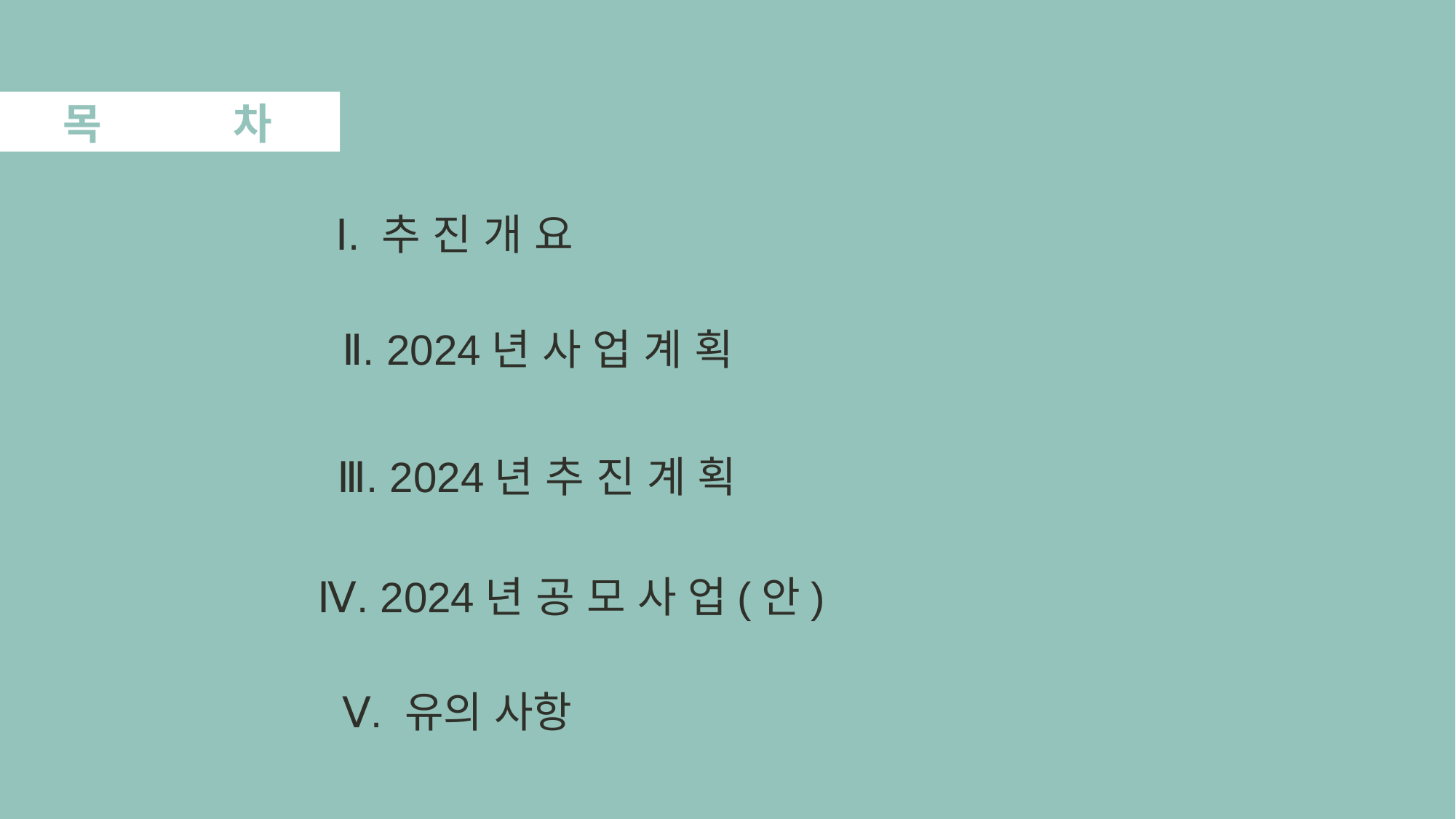

목              차

Ⅰ. 추 진 개 요
Ⅱ. 2024년 사 업 계 획
Ⅲ. 2024년 추 진 계 획
Ⅳ. 2024년 공 모 사 업(안)
Ⅴ. 유의 사항